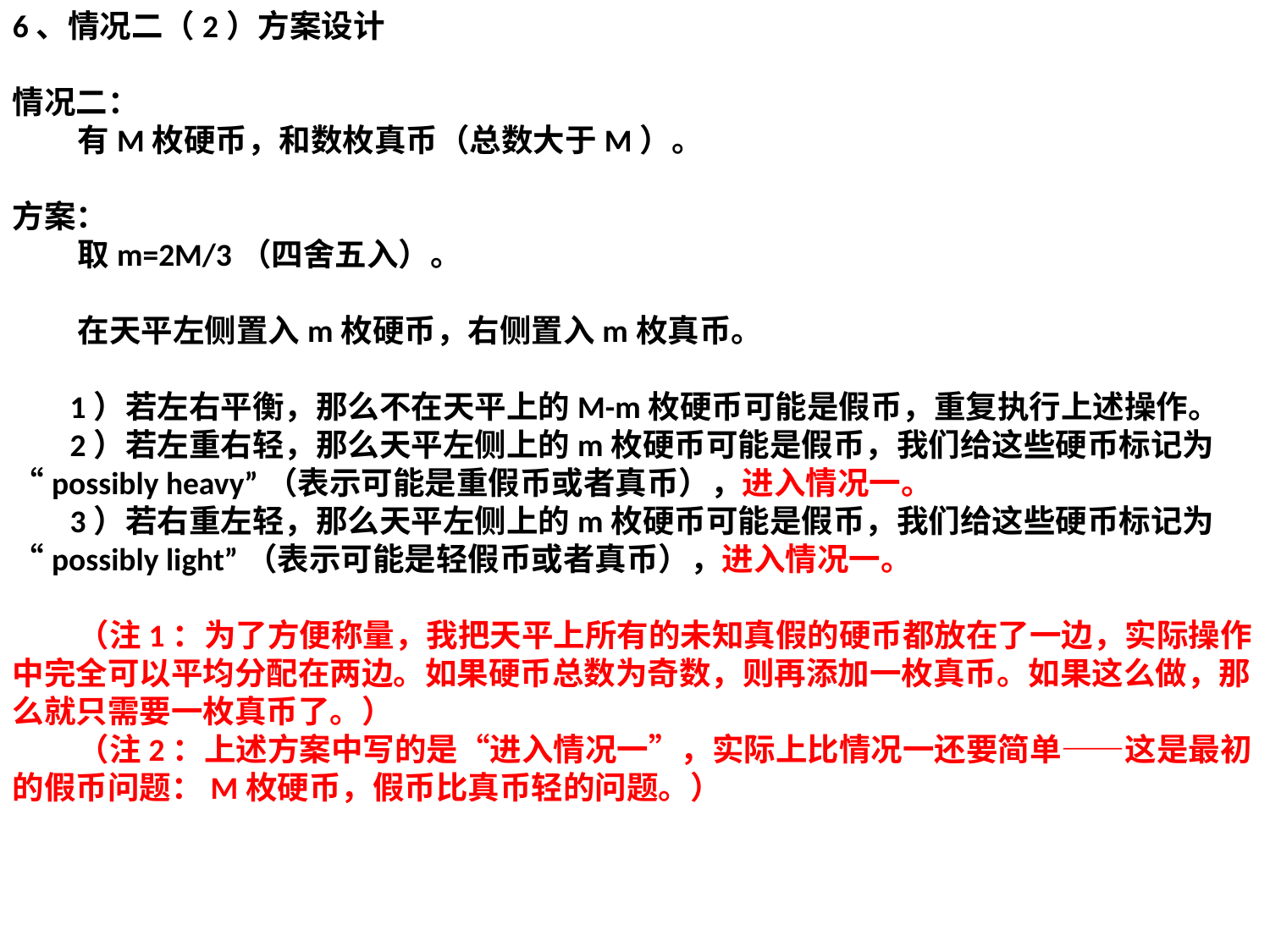

6、情况二（2）方案设计

情况二：
        有M枚硬币，和数枚真币（总数大于M）。

方案：
        取m=2M/3（四舍五入）。

        在天平左侧置入m枚硬币，右侧置入m枚真币。

        1）若左右平衡，那么不在天平上的M-m枚硬币可能是假币，重复执行上述操作。
        2）若左重右轻，那么天平左侧上的m枚硬币可能是假币，我们给这些硬币标记为“possibly heavy”（表示可能是重假币或者真币），进入情况一。
        3）若右重左轻，那么天平左侧上的m枚硬币可能是假币，我们给这些硬币标记为“possibly light”（表示可能是轻假币或者真币），进入情况一。

        （注1：为了方便称量，我把天平上所有的未知真假的硬币都放在了一边，实际操作中完全可以平均分配在两边。如果硬币总数为奇数，则再添加一枚真币。如果这么做，那么就只需要一枚真币了。）
        （注2：上述方案中写的是“进入情况一”，实际上比情况一还要简单——这是最初的假币问题：M枚硬币，假币比真币轻的问题。）